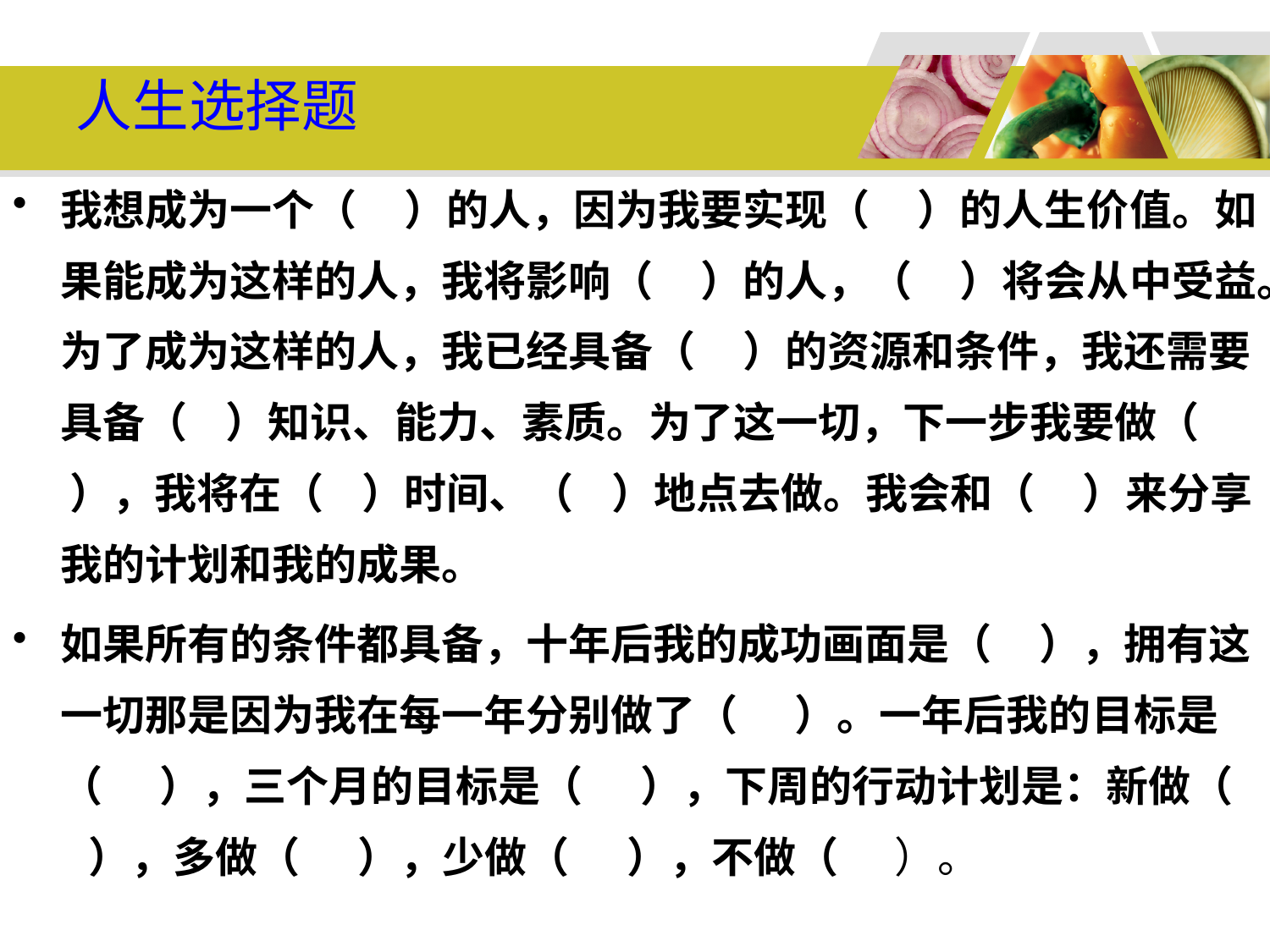

# 人生选择题
我想成为一个（     ）的人，因为我要实现（     ）的人生价值。如果能成为这样的人，我将影响（     ）的人，（     ）将会从中受益。为了成为这样的人，我已经具备（     ）的资源和条件，我还需要具备（    ）知识、能力、素质。为了这一切，下一步我要做（    ），我将在（    ）时间、（    ）地点去做。我会和（     ）来分享我的计划和我的成果。
如果所有的条件都具备，十年后我的成功画面是（     ），拥有这一切那是因为我在每一年分别做了（      ）。一年后我的目标是（      ），三个月的目标是（      ），下周的行动计划是：新做（      ），多做（      ），少做（      ），不做（      ）。